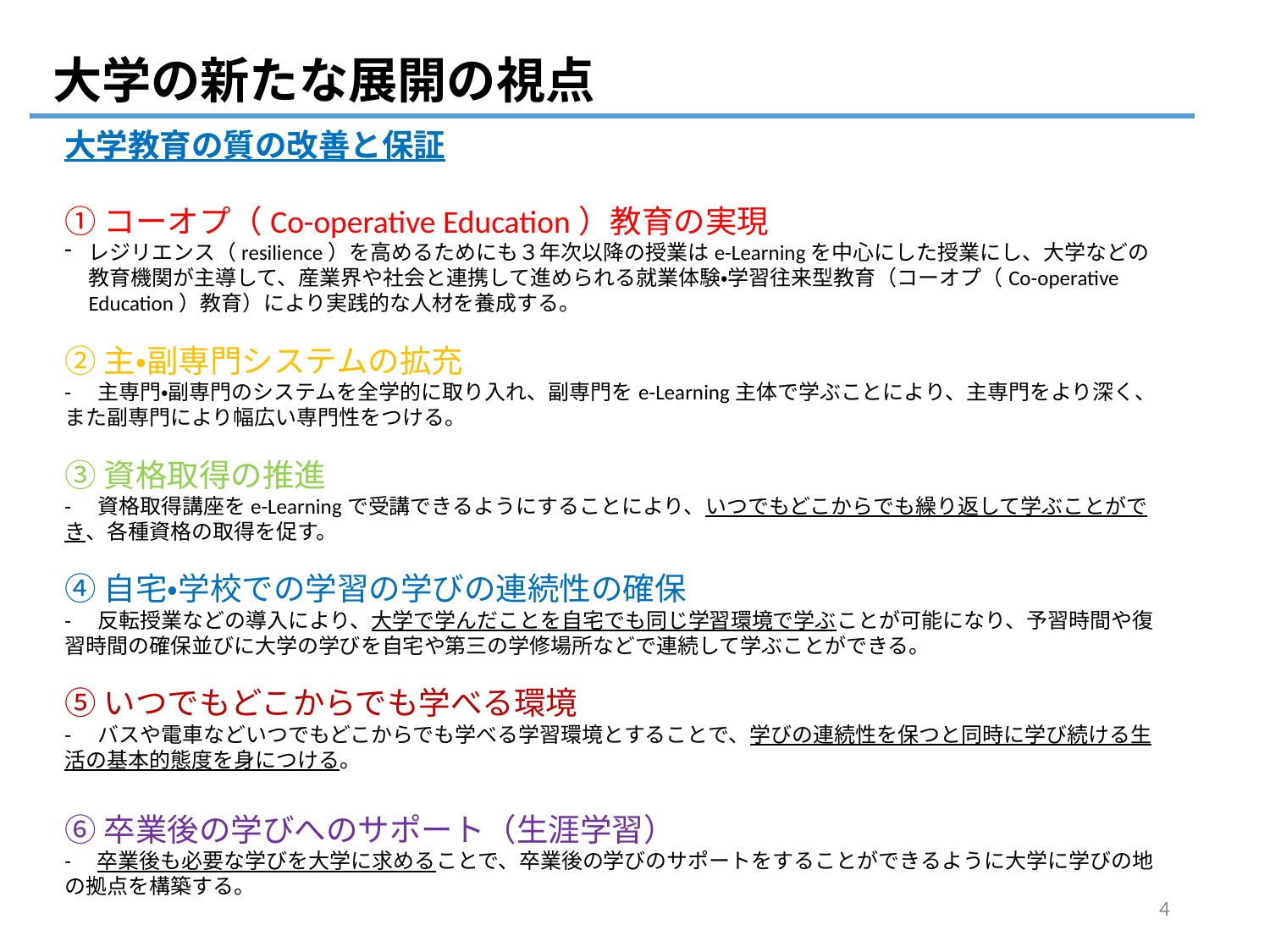

大学の新たな展開の視点
大学教育の質の改善と保証

①コーオプ（Co-operative Education）教育の実現
レジリエンス（resilience）を高めるためにも３年次以降の授業はe-Learningを中心にした授業にし、大学などの教育機関が主導して、産業界や社会と連携して進められる就業体験・学習往来型教育（コーオプ（Co-operative Education）教育）により実践的な人材を養成する。

②主・副専門システムの拡充
-　主専門・副専門のシステムを全学的に取り入れ、副専門をe-Learning主体で学ぶことにより、主専門をより深く、また副専門により幅広い専門性をつける。

③資格取得の推進
-　資格取得講座をe-Learningで受講できるようにすることにより、いつでもどこからでも繰り返して学ぶことができ、各種資格の取得を促す。

④自宅・学校での学習の学びの連続性の確保
-　反転授業などの導入により、大学で学んだことを自宅でも同じ学習環境で学ぶことが可能になり、予習時間や復習時間の確保並びに大学の学びを自宅や第三の学修場所などで連続して学ぶことができる。

⑤いつでもどこからでも学べる環境
-　バスや電車などいつでもどこからでも学べる学習環境とすることで、学びの連続性を保つと同時に学び続ける生活の基本的態度を身につける。

⑥卒業後の学びへのサポート（生涯学習）
-　卒業後も必要な学びを大学に求めることで、卒業後の学びのサポートをすることができるように大学に学びの地の拠点を構築する。

4